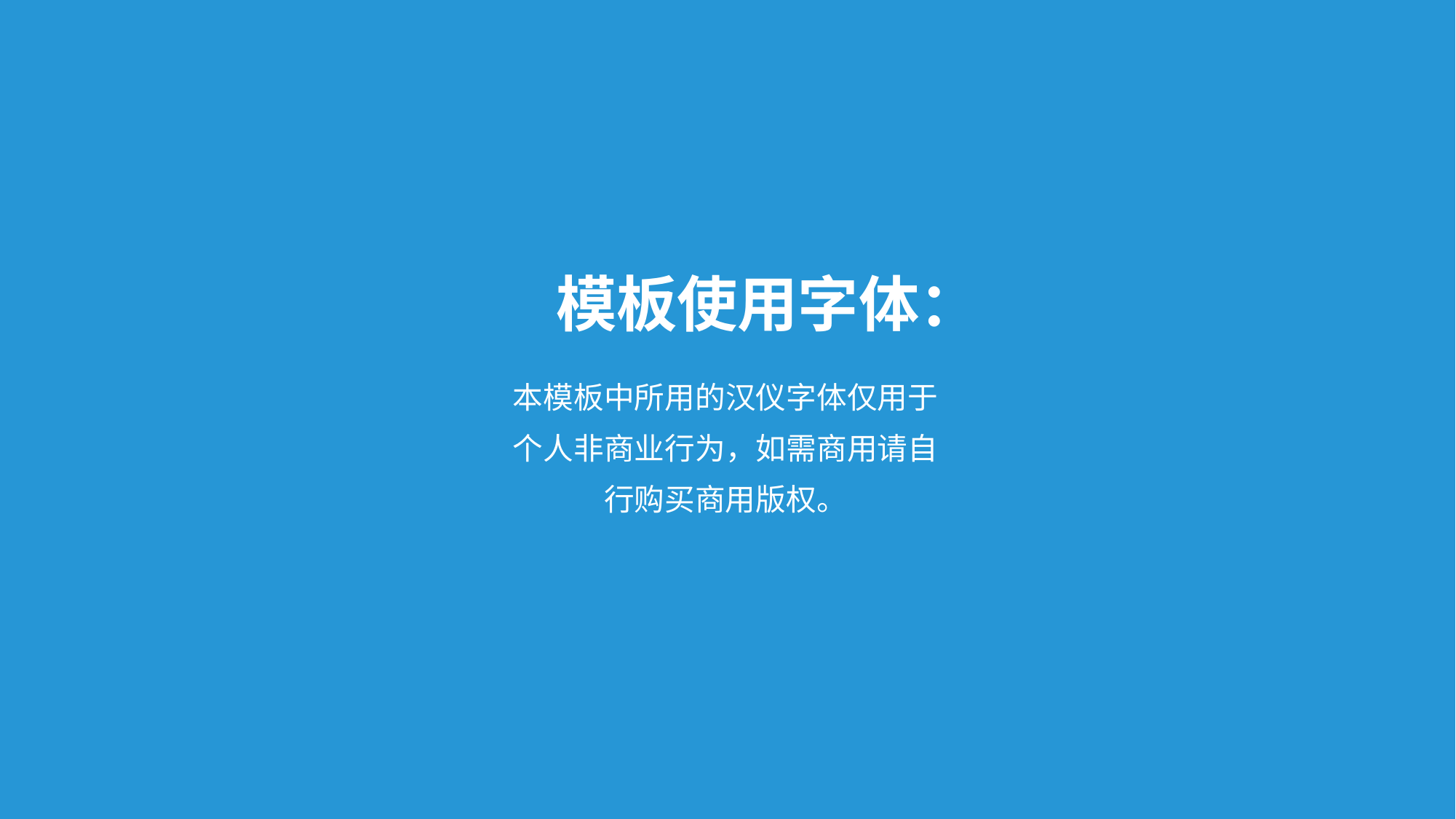

模板使用字体：
本模板中所用的汉仪字体仅用于个人非商业行为，如需商用请自行购买商用版权。